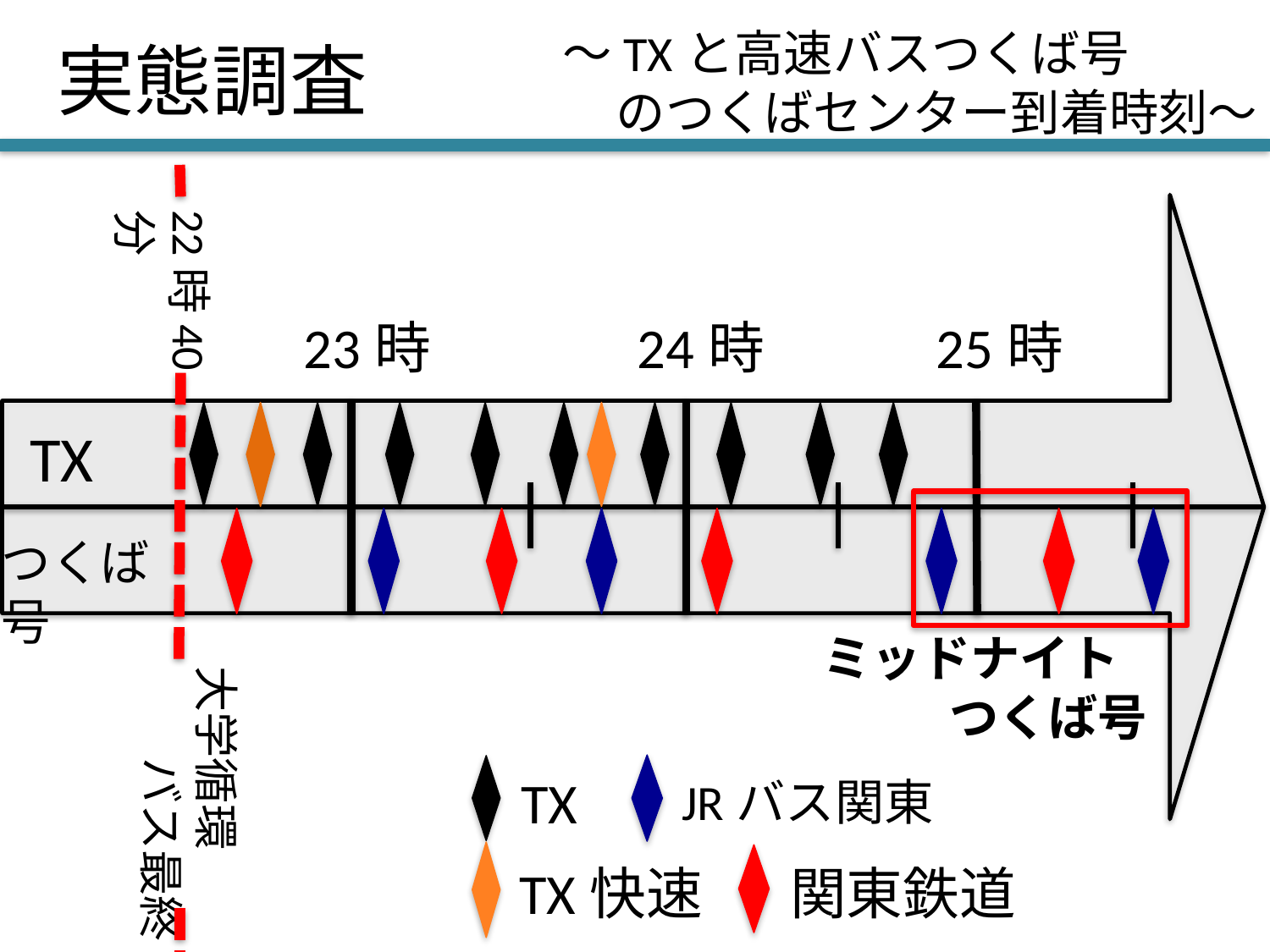

〜TXと高速バスつくば号
のつくばセンター到着時刻〜
# 実態調査

22時40分

23時
24時
25時

TX

つくば号
ミッドナイト
	つくば号
大学循環
　　バス最終

TX
JRバス関東

TX快速

関東鉄道